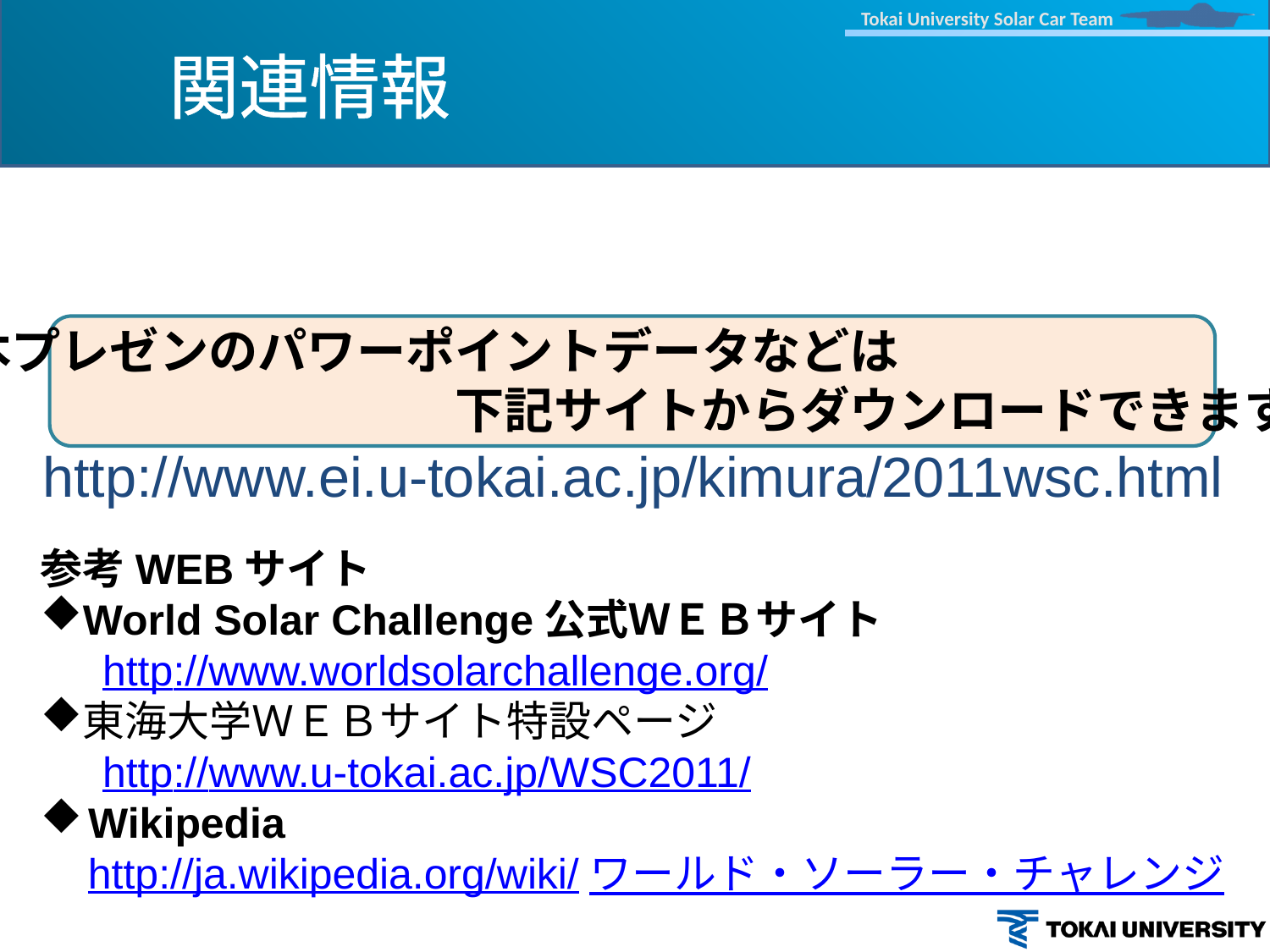

関連情報
本プレゼンのパワーポイントデータなどは
　　　　　　　　　　下記サイトからダウンロードできます。

http://www.ei.u-tokai.ac.jp/kimura/2011wsc.html
参考WEBサイト
World Solar Challenge公式ＷＥＢサイト
　 http://www.worldsolarchallenge.org/
東海大学ＷＥＢサイト特設ページ
　 http://www.u-tokai.ac.jp/WSC2011/
Wikipedia
    http://ja.wikipedia.org/wiki/ワールド・ソーラー・チャレンジ